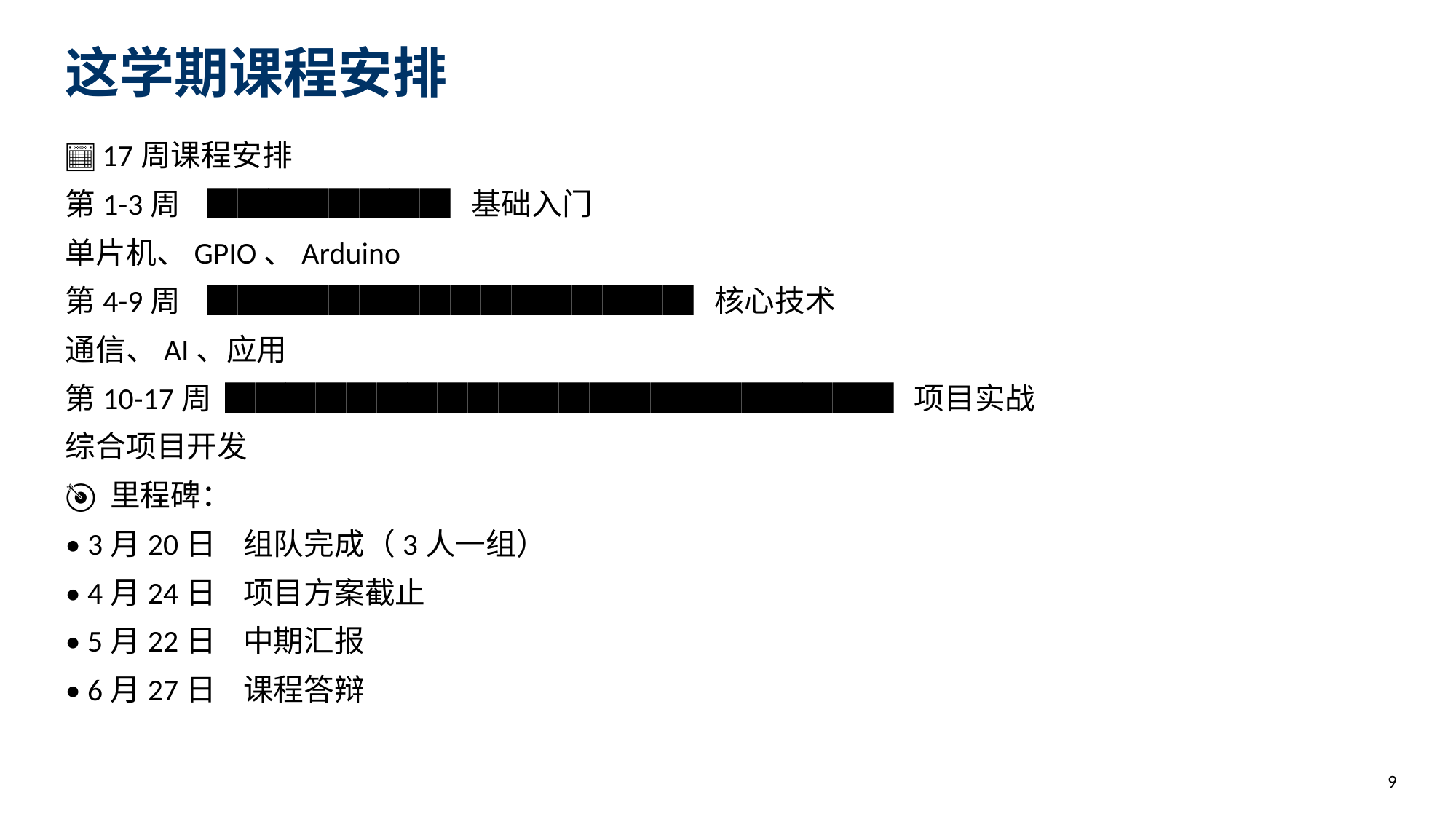

这学期课程安排
📅 17周课程安排
第1-3周    ████████   基础入门
单片机、GPIO、Arduino
第4-9周    ████████████████   核心技术
通信、AI、应用
第10-17周  ██████████████████████   项目实战
综合项目开发
🎯 里程碑：
• 3月20日    组队完成（3人一组）
• 4月24日    项目方案截止
• 5月22日    中期汇报
• 6月27日    课程答辩
9